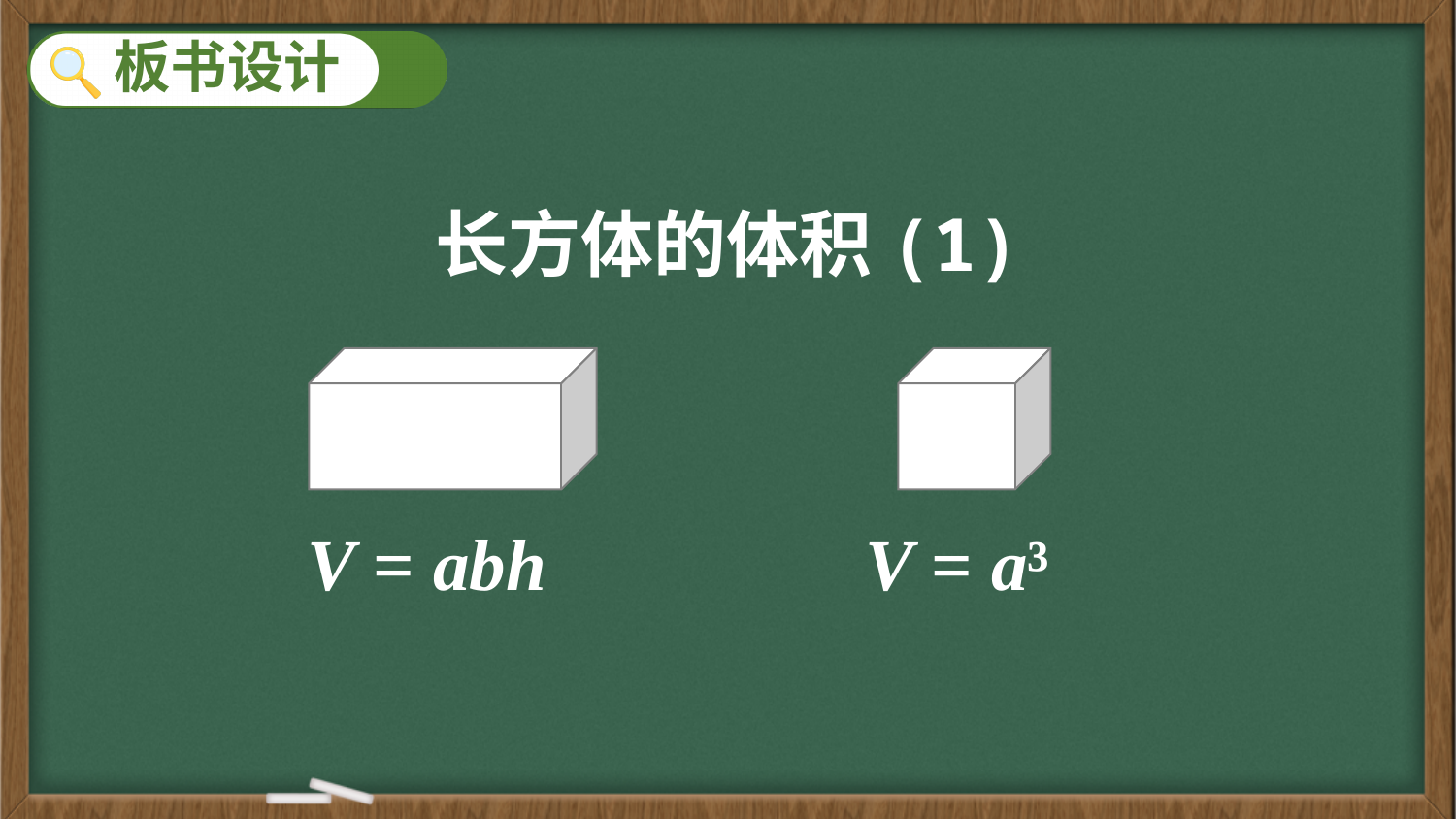

长方体的体积(1)

V = abh
V = a³